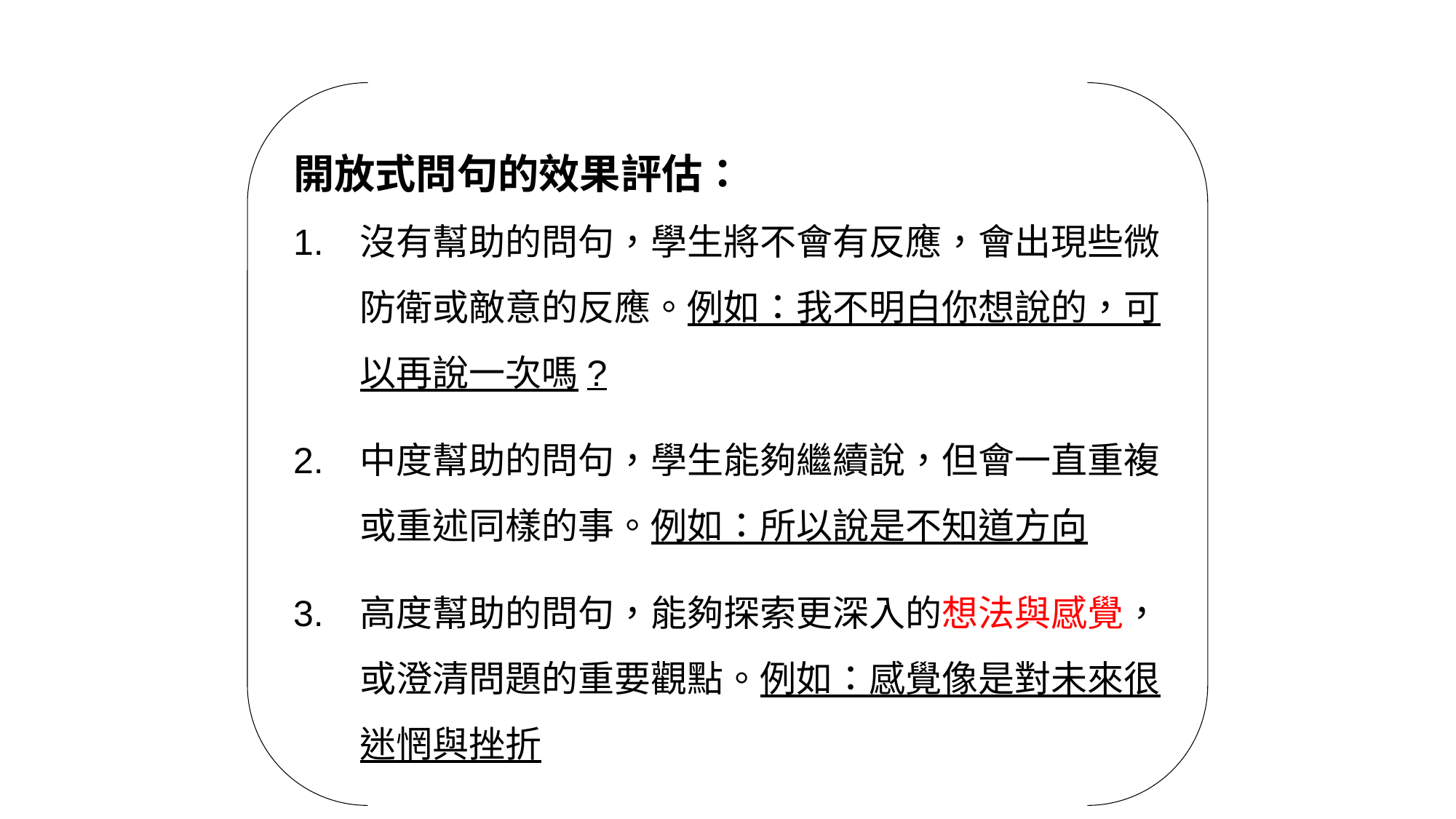

開放式問句的效果評估：
沒有幫助的問句，學生將不會有反應，會出現些微防衛或敵意的反應。例如：我不明白你想說的，可以再說一次嗎?

中度幫助的問句，學生能夠繼續說，但會一直重複或重述同樣的事。例如：所以說是不知道方向

高度幫助的問句，能夠探索更深入的想法與感覺，或澄清問題的重要觀點。例如：感覺像是對未來很迷惘與挫折